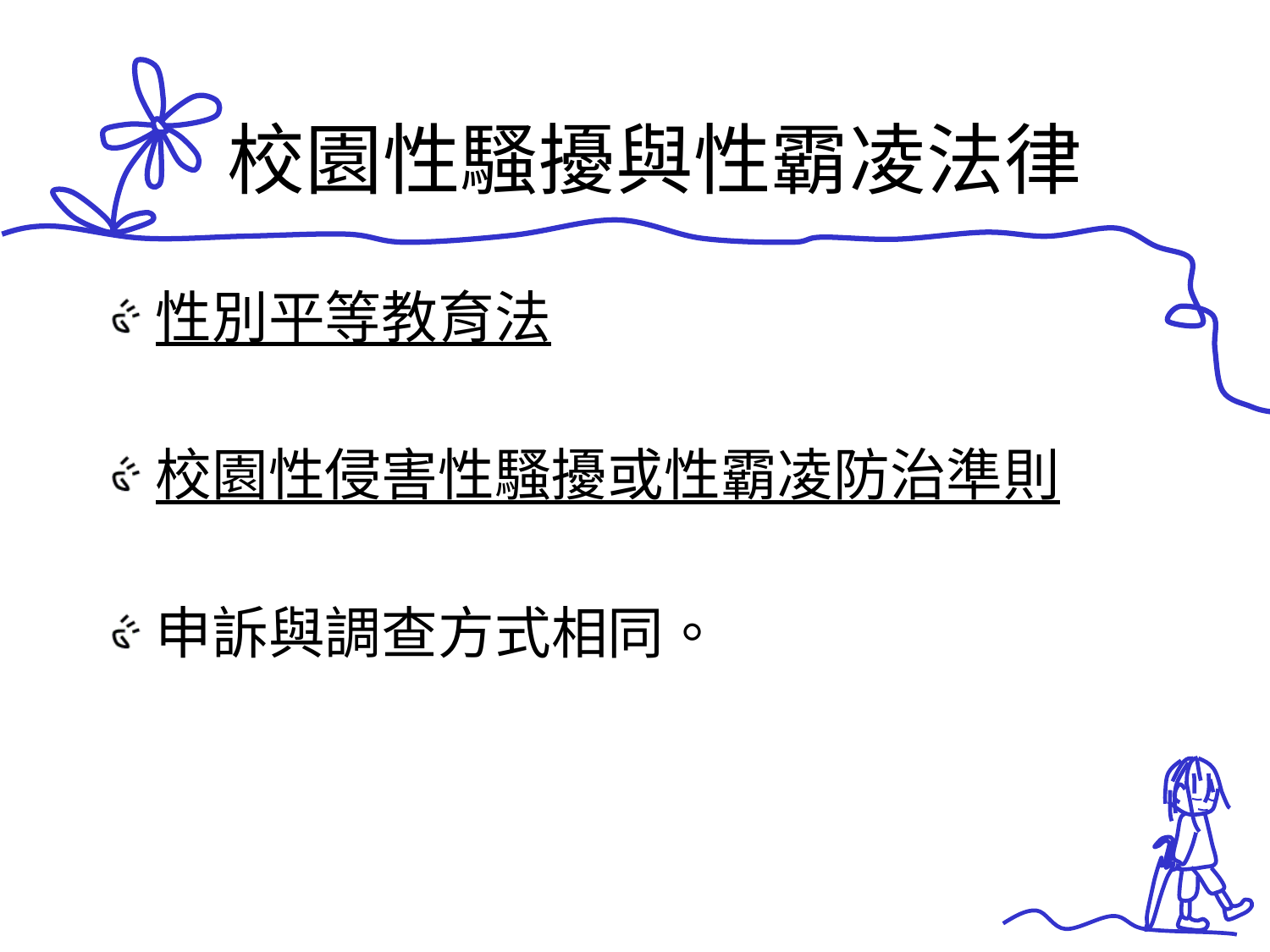

# 校園性騷擾與性霸凌法律
性別平等教育法

校園性侵害性騷擾或性霸凌防治準則

申訴與調查方式相同。